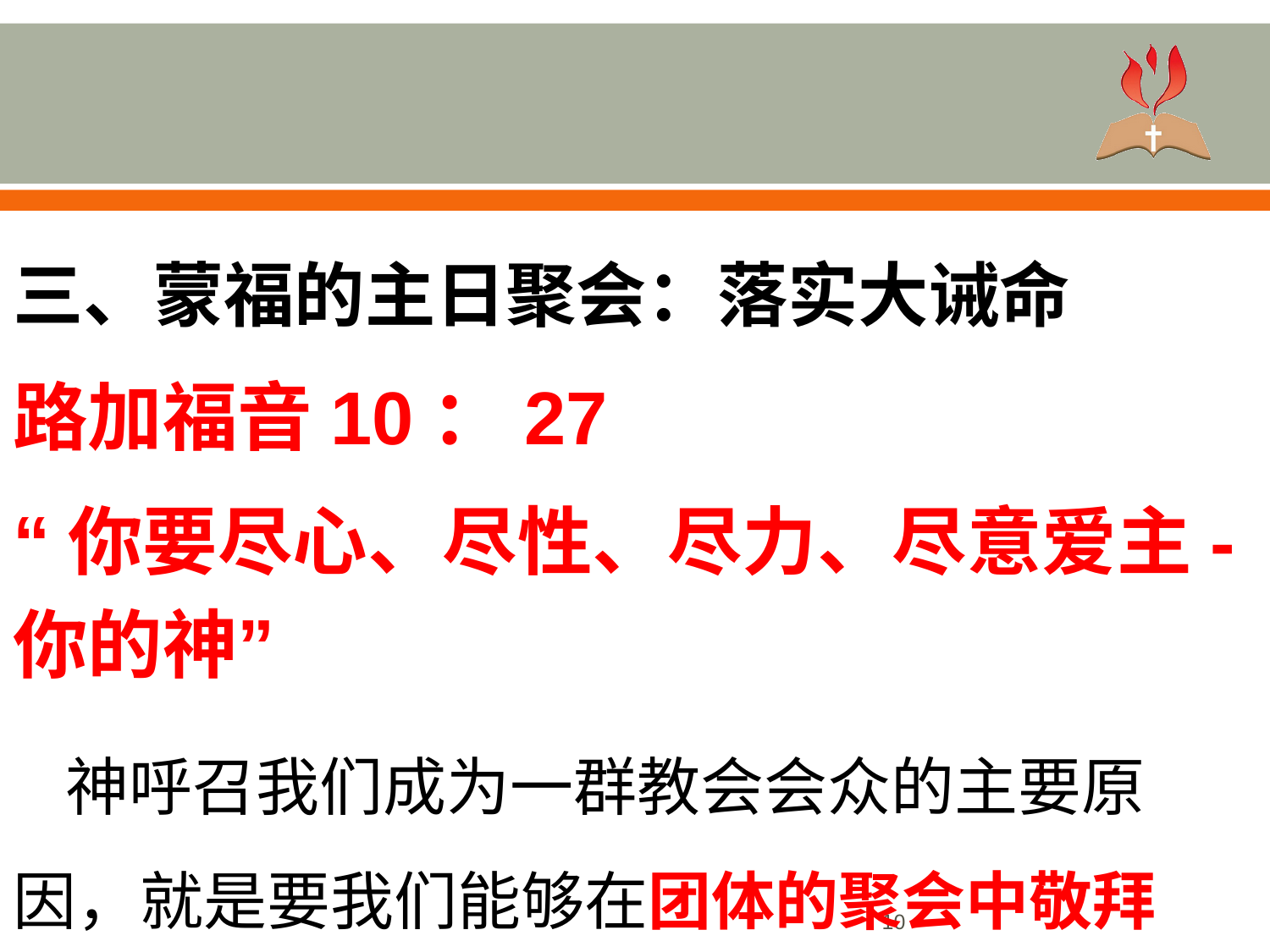

#

三、蒙福的主日聚会：落实大诫命
路加福音10：27
“你要尽心、尽性、尽力、尽意爱主-你的神”
神呼召我们成为一群教会会众的主要原因，就是要我们能够在团体的聚会中敬拜他。
10